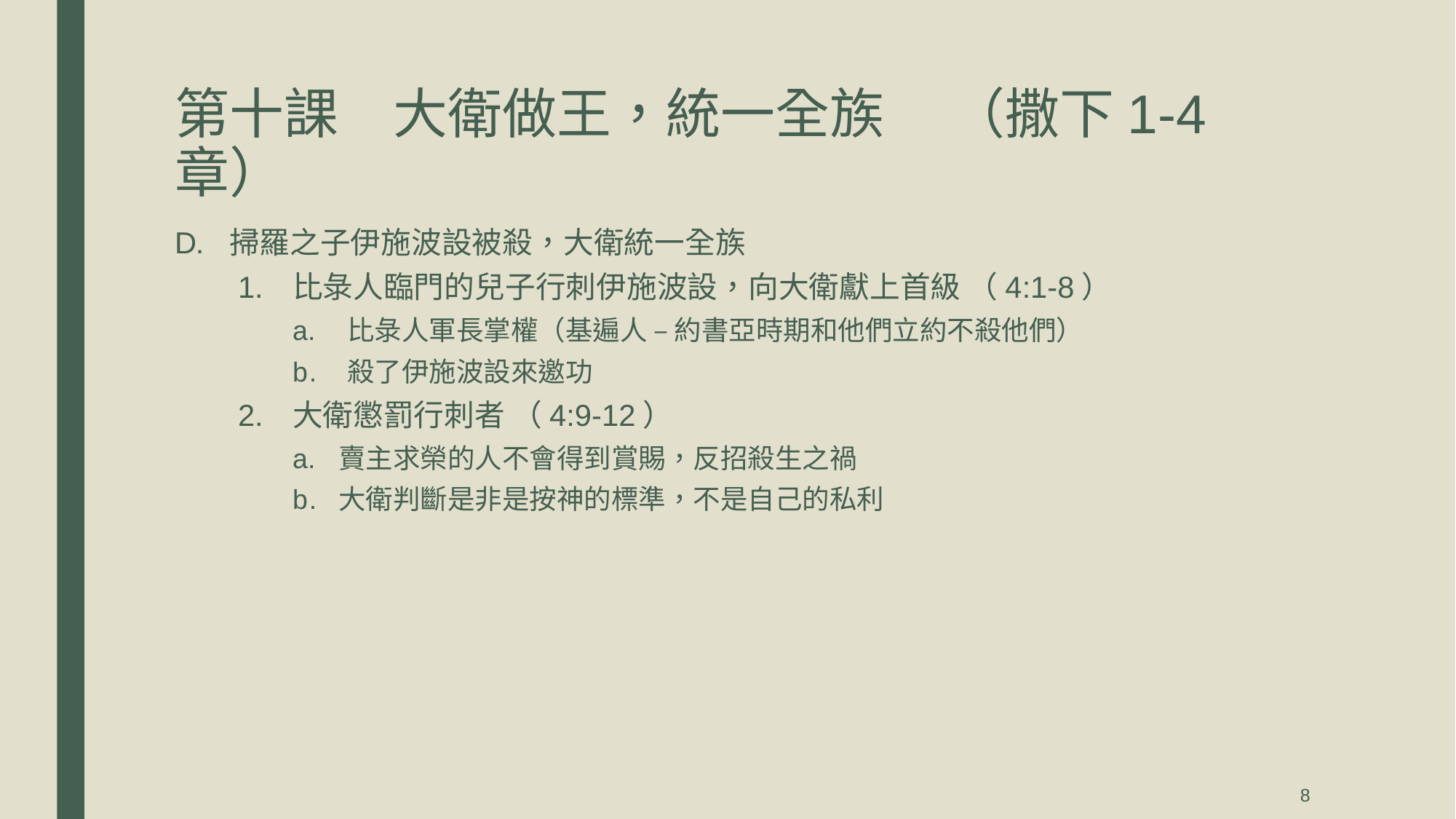

# 第十課	大衛做王，統一全族	 （撒下1-4章）
掃羅之子伊施波設被殺，大衛統一全族
比彔人臨門的兒子行刺伊施波設，向大衛獻上首級 （4:1-8）
比彔人軍長掌權（基遍人 – 約書亞時期和他們立約不殺他們）
殺了伊施波設來邀功
大衛懲罰行刺者 （4:9-12）
賣主求榮的人不會得到賞賜，反招殺生之禍
大衛判斷是非是按神的標準，不是自己的私利
8